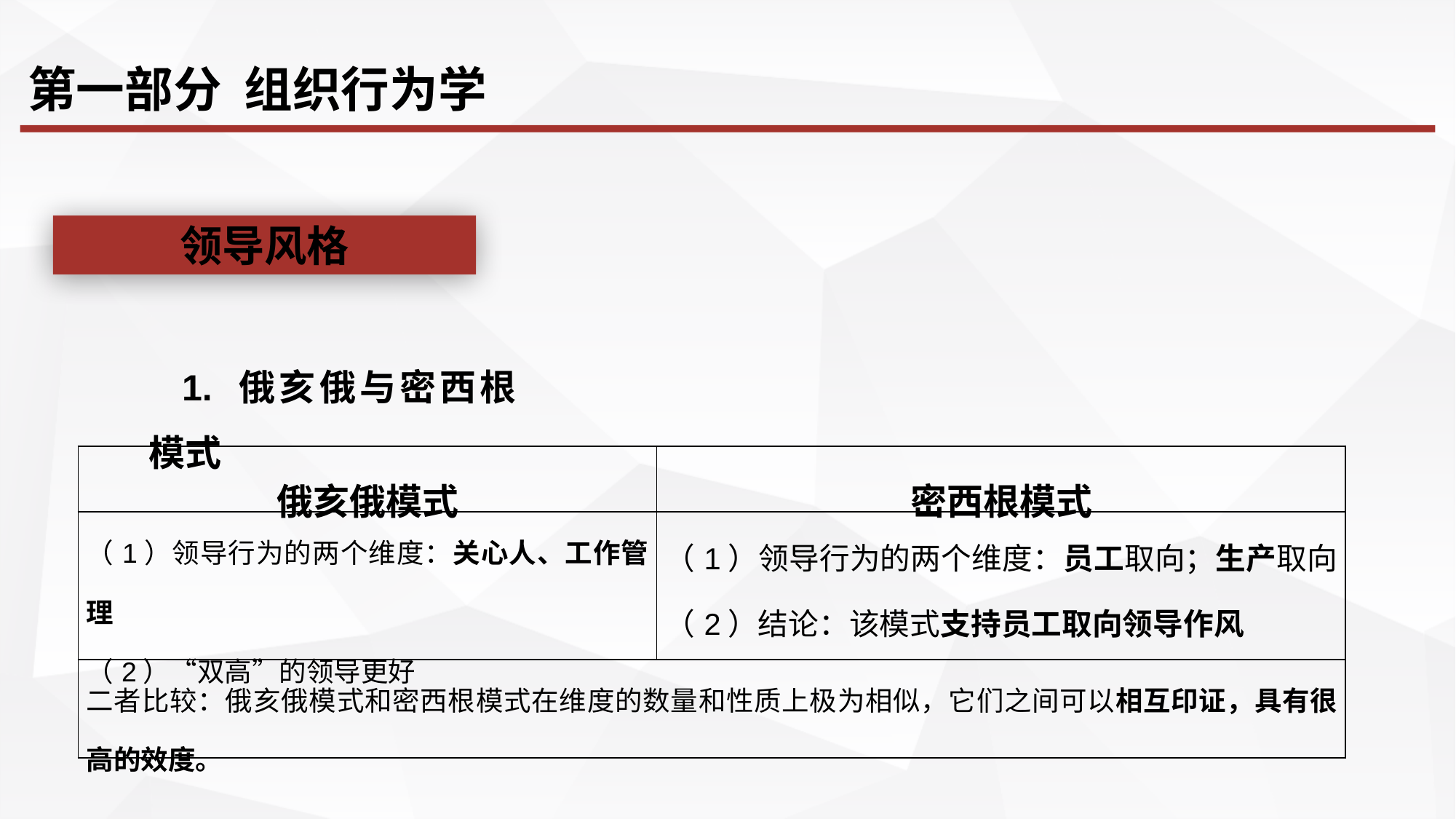

第一部分  组织行为学

领导风格
1. 俄亥俄与密西根模式
| 俄亥俄模式 | 密西根模式 |
| --- | --- |
| （1）领导行为的两个维度：关心人、工作管理 （2）“双高”的领导更好 | （1）领导行为的两个维度：员工取向；生产取向（2）结论：该模式支持员工取向领导作风 |
| 二者比较：俄亥俄模式和密西根模式在维度的数量和性质上极为相似，它们之间可以相互印证，具有很高的效度。 |  |